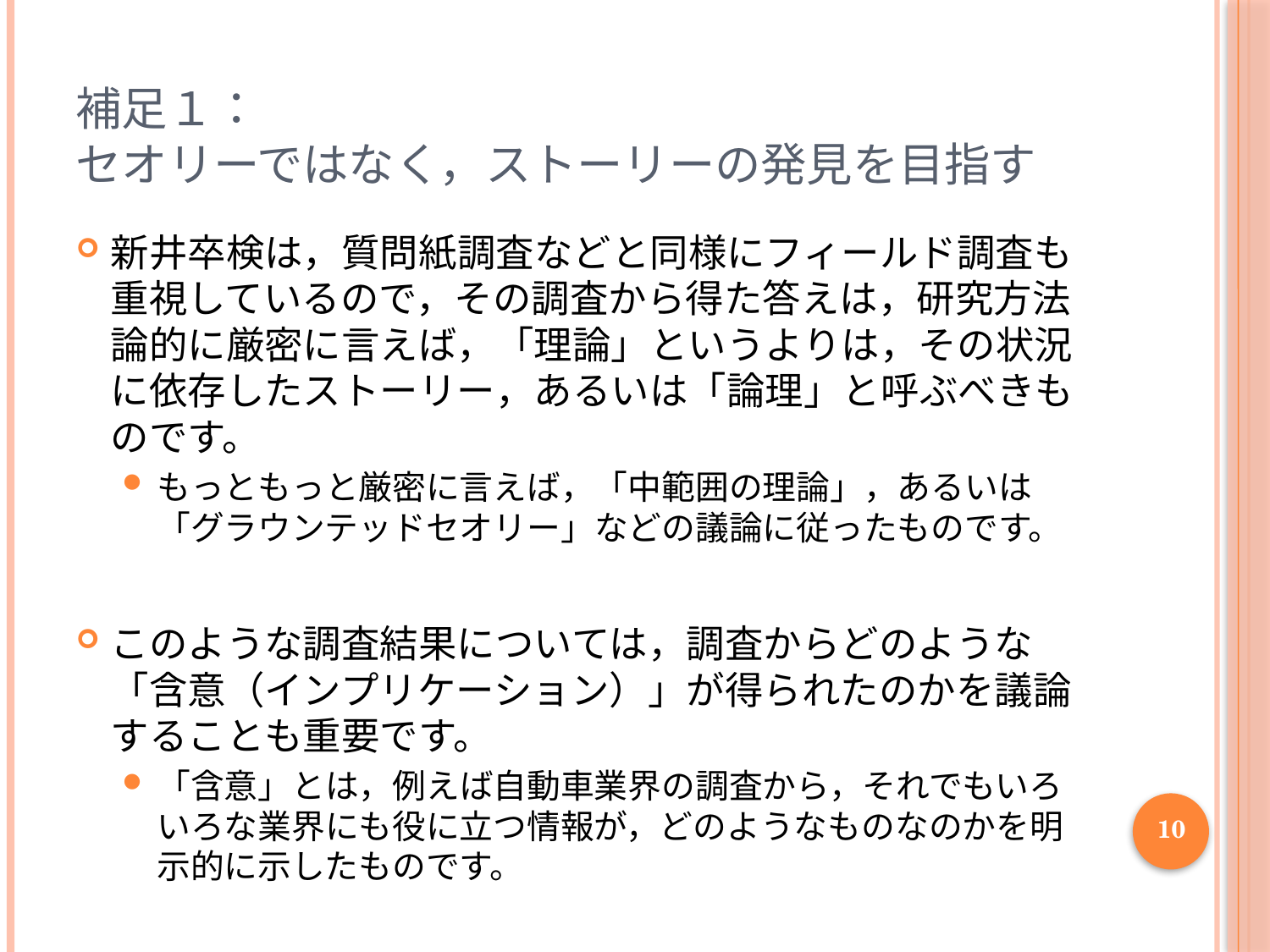

# 補足１： セオリーではなく，ストーリーの発見を目指す
新井卒検は，質問紙調査などと同様にフィールド調査も重視しているので，その調査から得た答えは，研究方法論的に厳密に言えば，「理論」というよりは，その状況に依存したストーリー，あるいは「論理」と呼ぶべきものです。
もっともっと厳密に言えば，「中範囲の理論」，あるいは「グラウンテッドセオリー」などの議論に従ったものです。

このような調査結果については，調査からどのような「含意（インプリケーション）」が得られたのかを議論することも重要です。
「含意」とは，例えば自動車業界の調査から，それでもいろいろな業界にも役に立つ情報が，どのようなものなのかを明示的に示したものです。
10